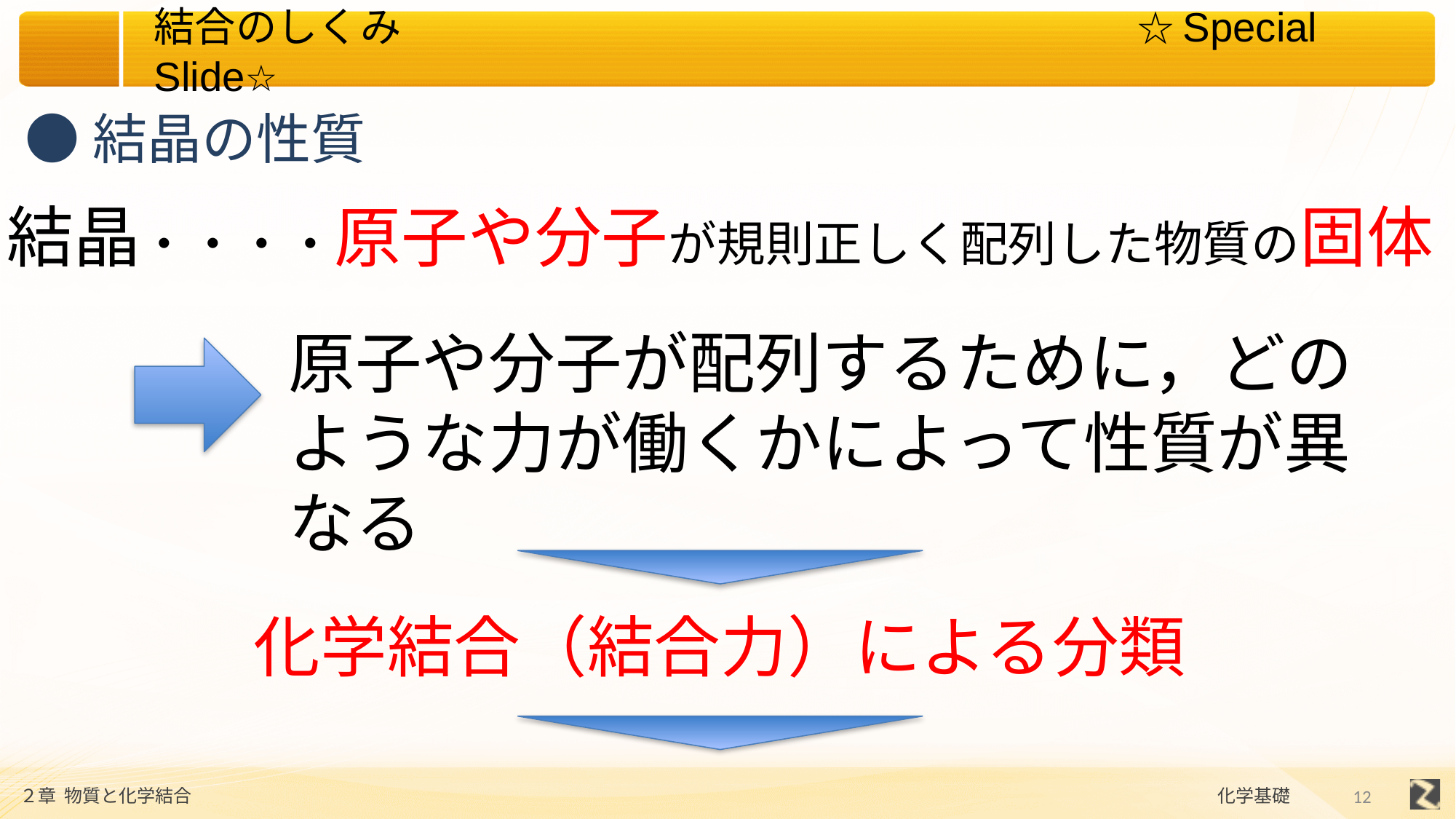

●結晶の性質
結晶・・・・原子や分子が規則正しく配列した物質の固体
原子や分子が配列するために，どのような力が働くかによって性質が異なる

化学結合（結合力）による分類